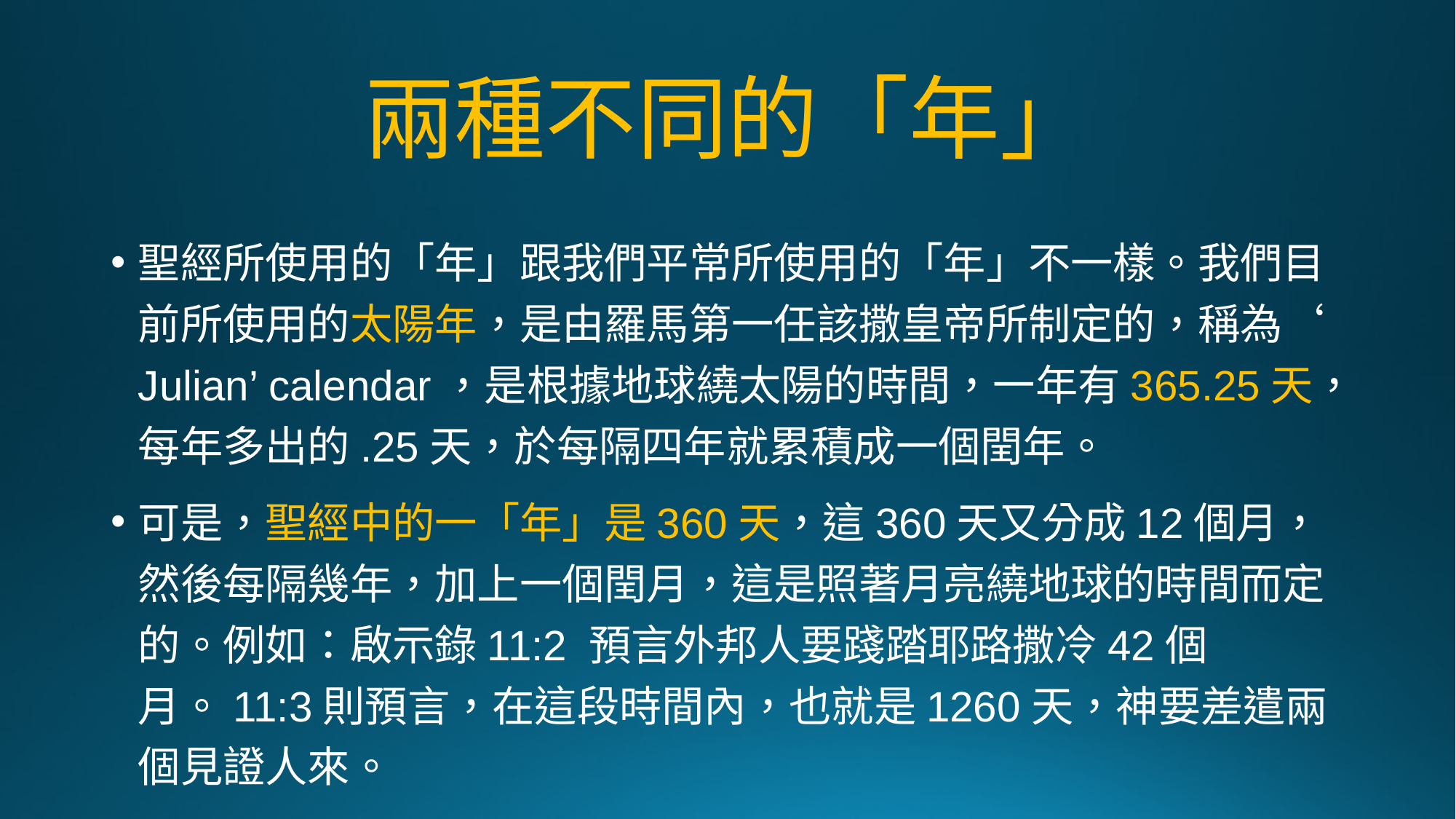

# 兩種不同的「年」
聖經所使用的「年」跟我們平常所使用的「年」不一樣。我們目前所使用的太陽年，是由羅馬第一任該撒皇帝所制定的，稱為‘Julian’ calendar，是根據地球繞太陽的時間，一年有365.25天，每年多出的.25天，於每隔四年就累積成一個閏年。
可是，聖經中的一「年」是360天，這360天又分成12個月，然後每隔幾年，加上一個閏月，這是照著月亮繞地球的時間而定的。例如：啟示錄11:2 預言外邦人要踐踏耶路撒冷42個月。11:3則預言，在這段時間內，也就是1260天，神要差遣兩個見證人來。